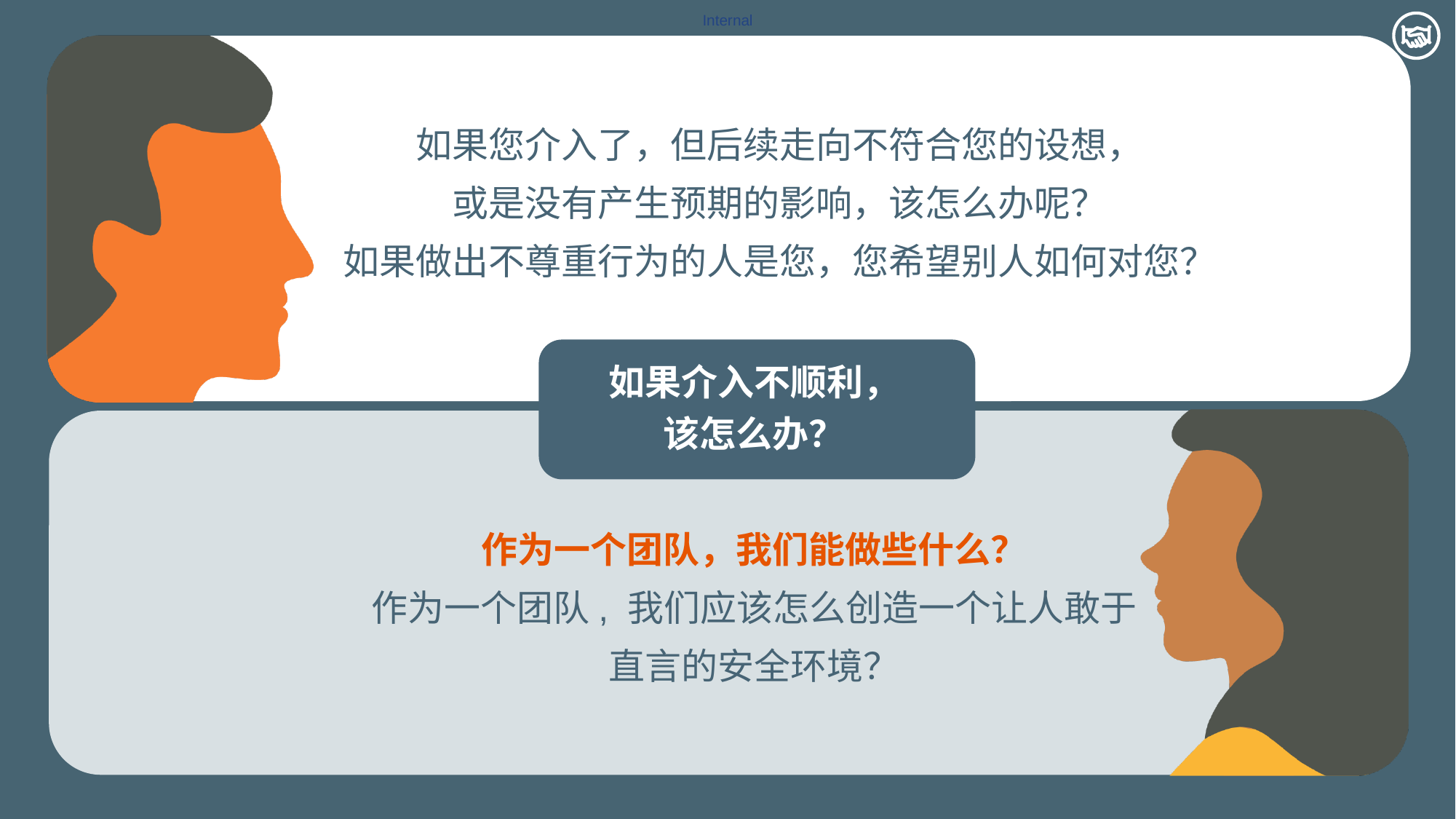

# 如果您介入了，但后续走向不符合您的设想， 或是没有产生预期的影响，该怎么办呢？ 如果做出不尊重行为的人是您，您希望别人如何对您？

如果介入不顺利，
该怎么办？

作为一个团队，我们能做些什么？
作为一个团队, 我们应该怎么创造一个让人敢于直言的安全环境？